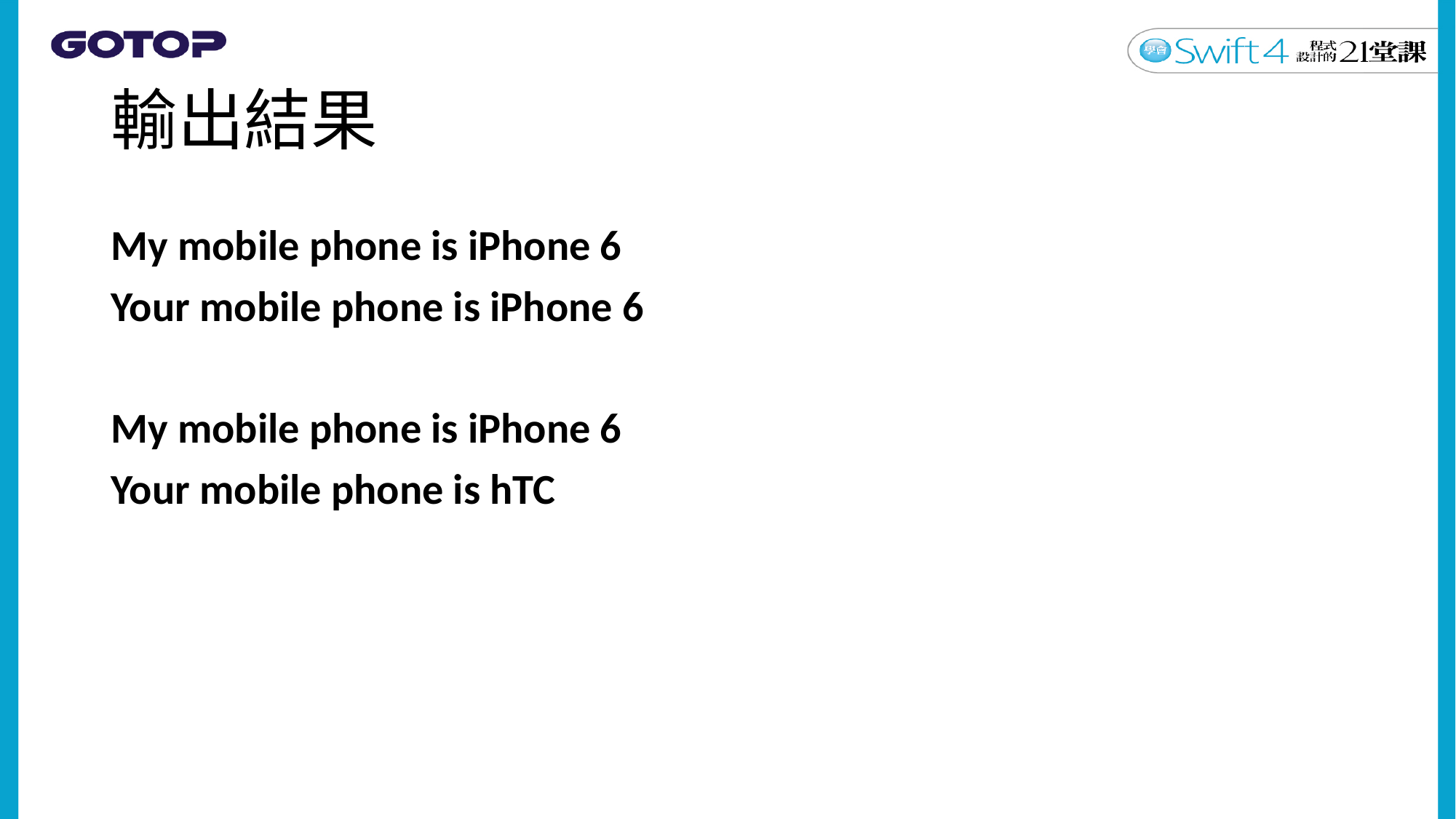

# 輸出結果
My mobile phone is iPhone 6
Your mobile phone is iPhone 6

My mobile phone is iPhone 6
Your mobile phone is hTC